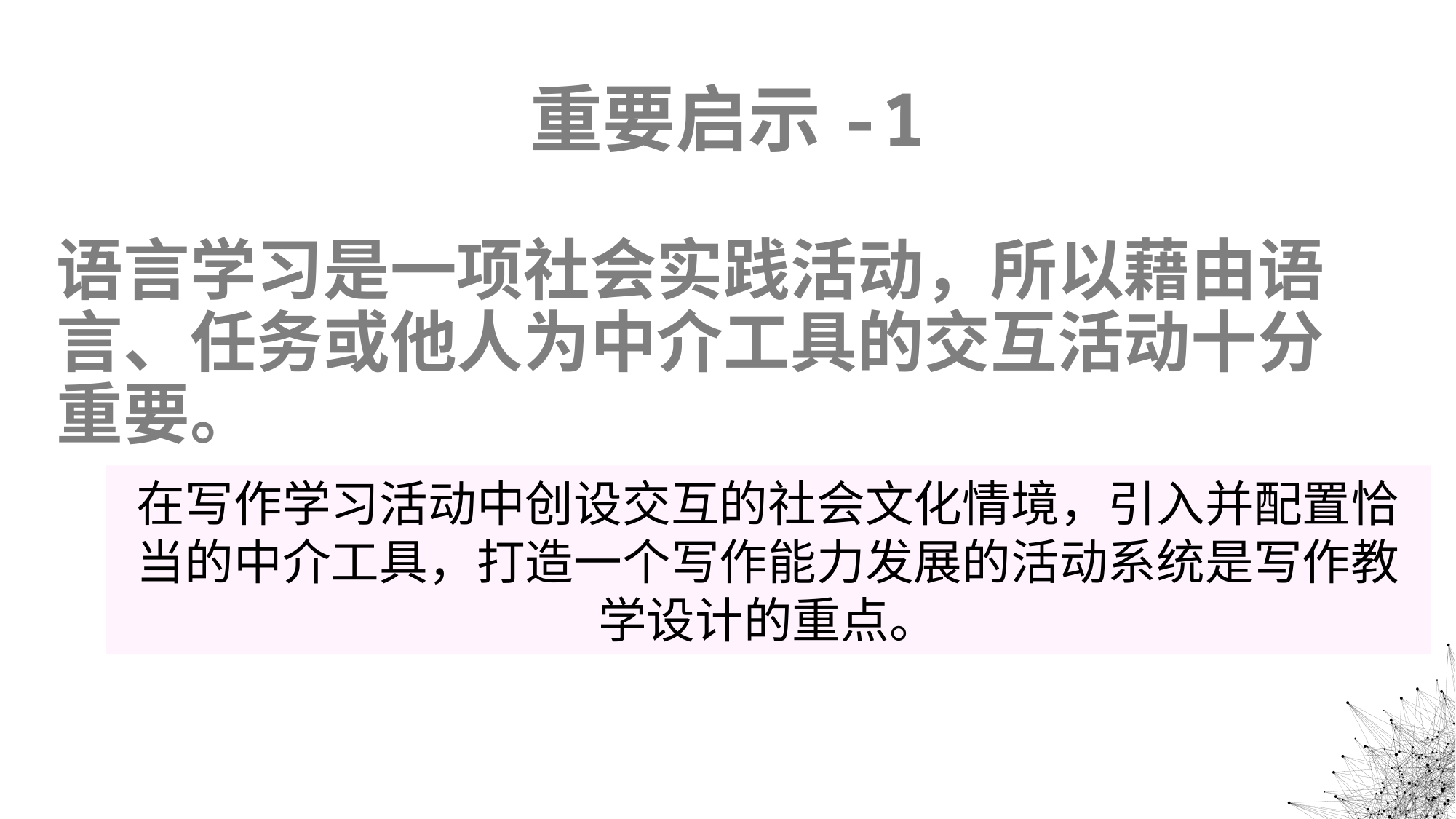

# 重要启示-1
语言学习是一项社会实践活动，所以藉由语言、任务或他人为中介工具的交互活动十分重要。

在写作学习活动中创设交互的社会文化情境，引入并配置恰当的中介工具，打造一个写作能力发展的活动系统是写作教学设计的重点。